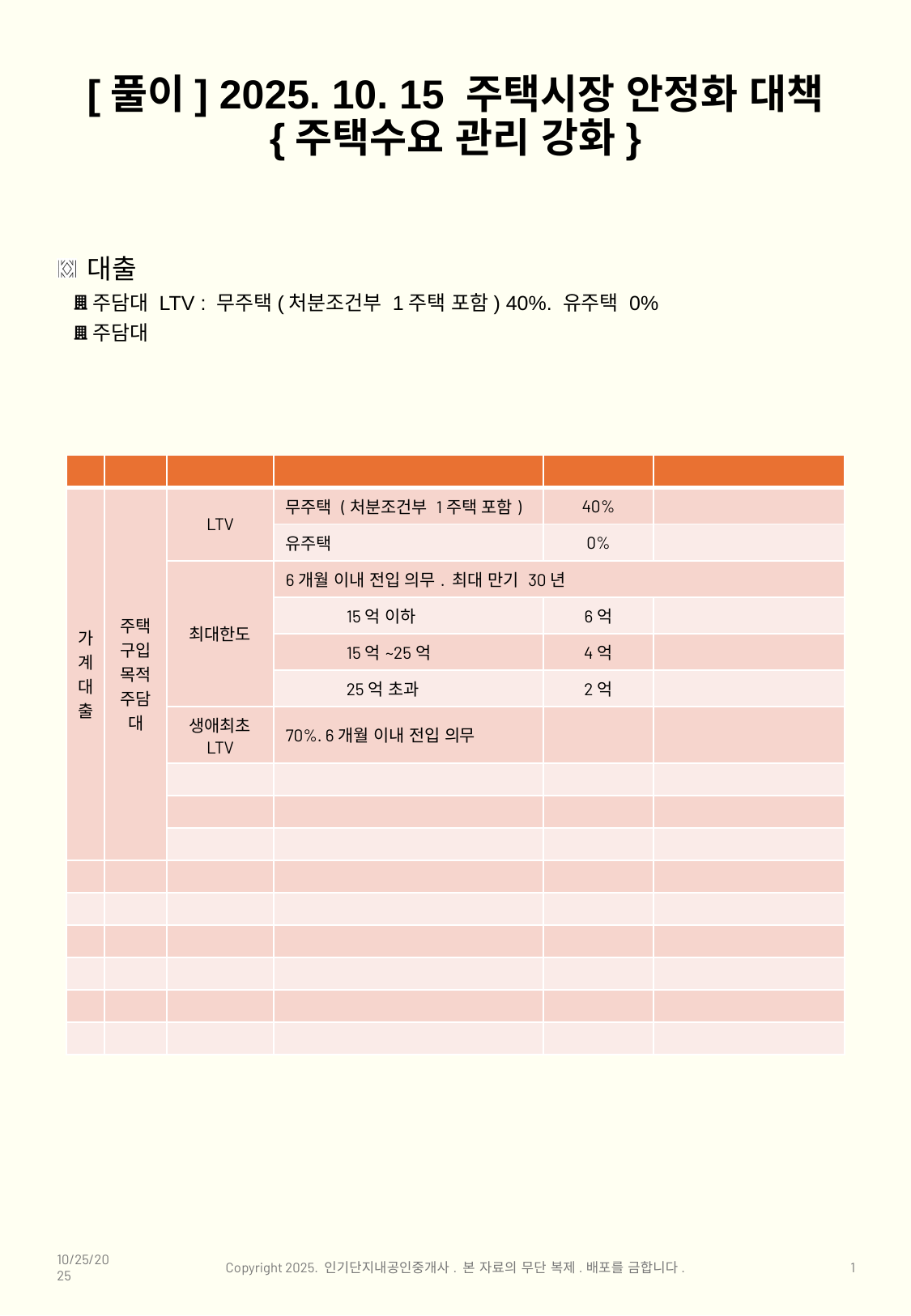

# [풀이] 2025. 10. 15 주택시장 안정화 대책 {주택수요 관리 강화}

대출
주담대 LTV : 무주택(처분조건부 1주택 포함) 40%. 유주택 0%
주담대
|  |  |  |  |  |  |
| --- | --- | --- | --- | --- | --- |
| 가계대출 | 주택구입목적 주담대 | LTV | 무주택 (처분조건부 1주택 포함) | 40% |  |
|  |  |  | 유주택 | 0% |  |
|  |  | 최대한도 | 6개월 이내 전입 의무. 최대 만기 30년 |  |  |
|  |  |  | 15억 이하 | 6억 |  |
|  |  |  | 15억~25억 | 4억 |  |
|  |  |  | 25억 초과 | 2억 |  |
|  |  | 생애최초 LTV | 70%. 6개월 이내 전입 의무 |  |  |
|  |  |  |  |  |  |
|  |  |  |  |  |  |
|  |  |  |  |  |  |
|  |  |  |  |  |  |
|  |  |  |  |  |  |
|  |  |  |  |  |  |
|  |  |  |  |  |  |
|  |  |  |  |  |  |
|  |  |  |  |  |  |
10/25/2025
Copyright 2025. 인기단지내공인중개사. 본 자료의 무단 복제.배포를 금합니다.
1